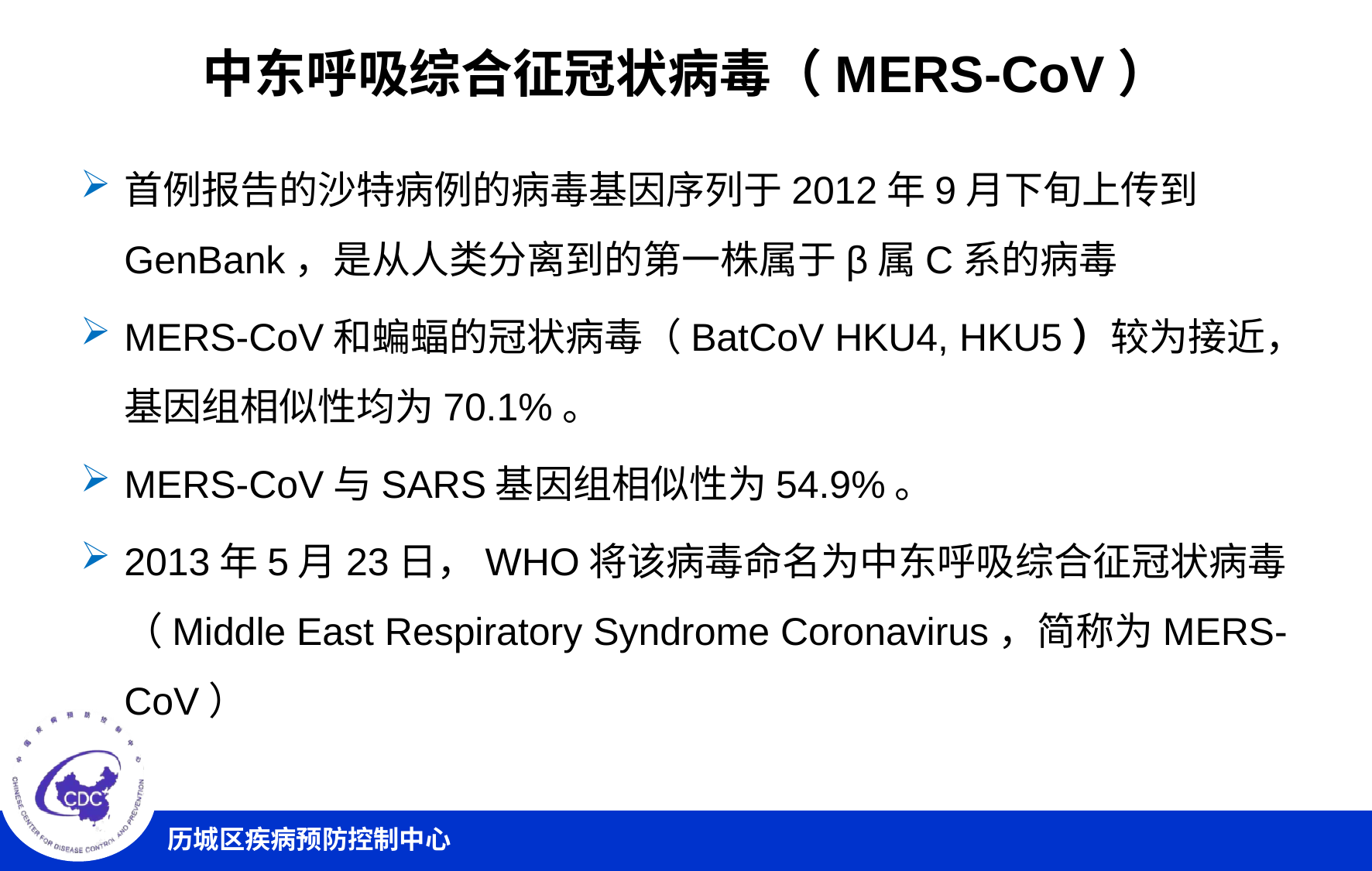

# 中东呼吸综合征冠状病毒（MERS-CoV）
首例报告的沙特病例的病毒基因序列于2012年9月下旬上传到GenBank，是从人类分离到的第一株属于β属C系的病毒
MERS-CoV和蝙蝠的冠状病毒（BatCoV HKU4, HKU5）较为接近，基因组相似性均为70.1%。
MERS-CoV与SARS基因组相似性为54.9%。
2013年5月23日，WHO将该病毒命名为中东呼吸综合征冠状病毒（Middle East Respiratory Syndrome Coronavirus，简称为MERS-CoV）